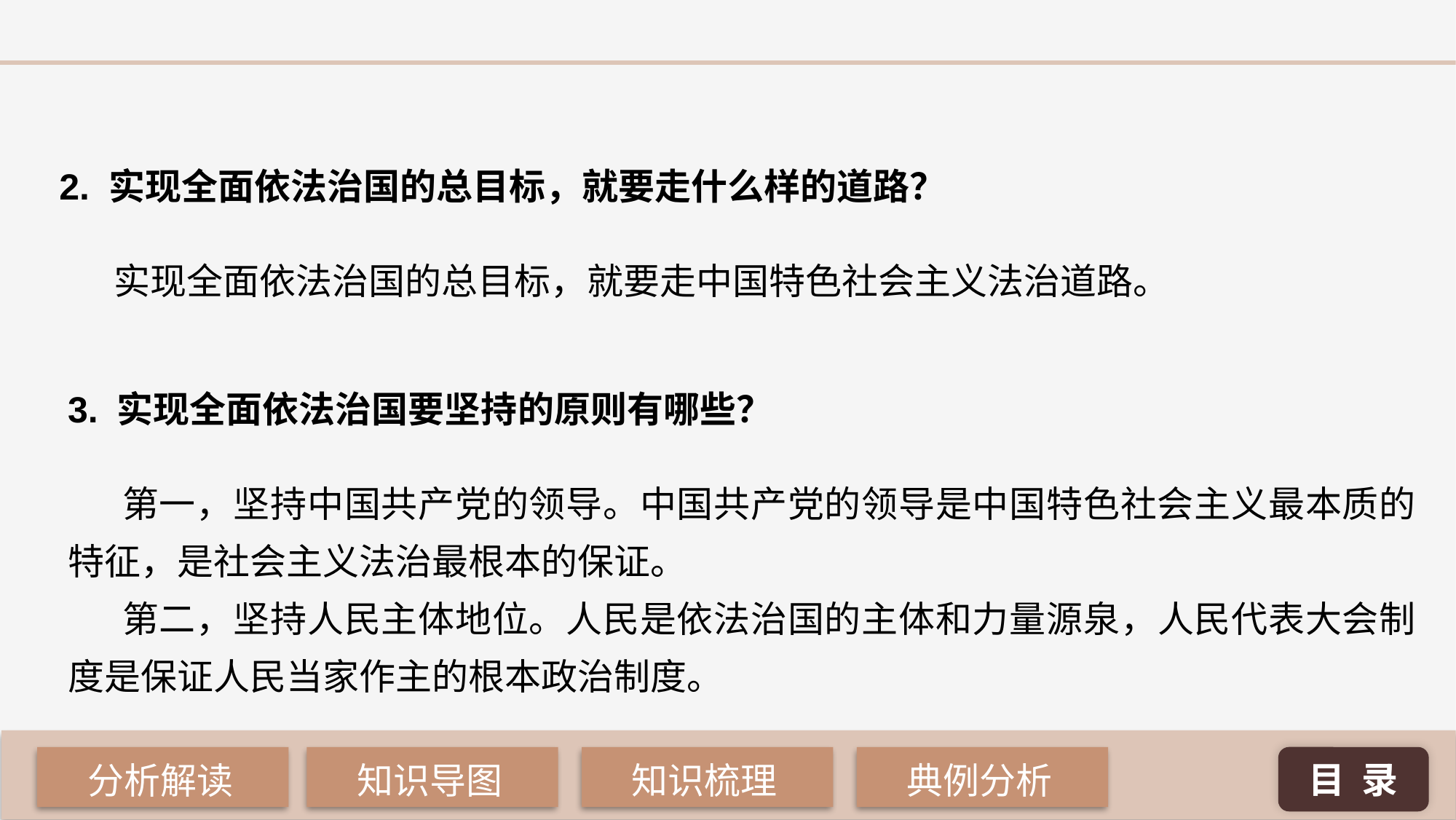

2. 实现全面依法治国的总目标，就要走什么样的道路？
实现全面依法治国的总目标，就要走中国特色社会主义法治道路。
3. 实现全面依法治国要坚持的原则有哪些？
第一，坚持中国共产党的领导。中国共产党的领导是中国特色社会主义最本质的特征，是社会主义法治最根本的保证。
第二，坚持人民主体地位。人民是依法治国的主体和力量源泉，人民代表大会制度是保证人民当家作主的根本政治制度。